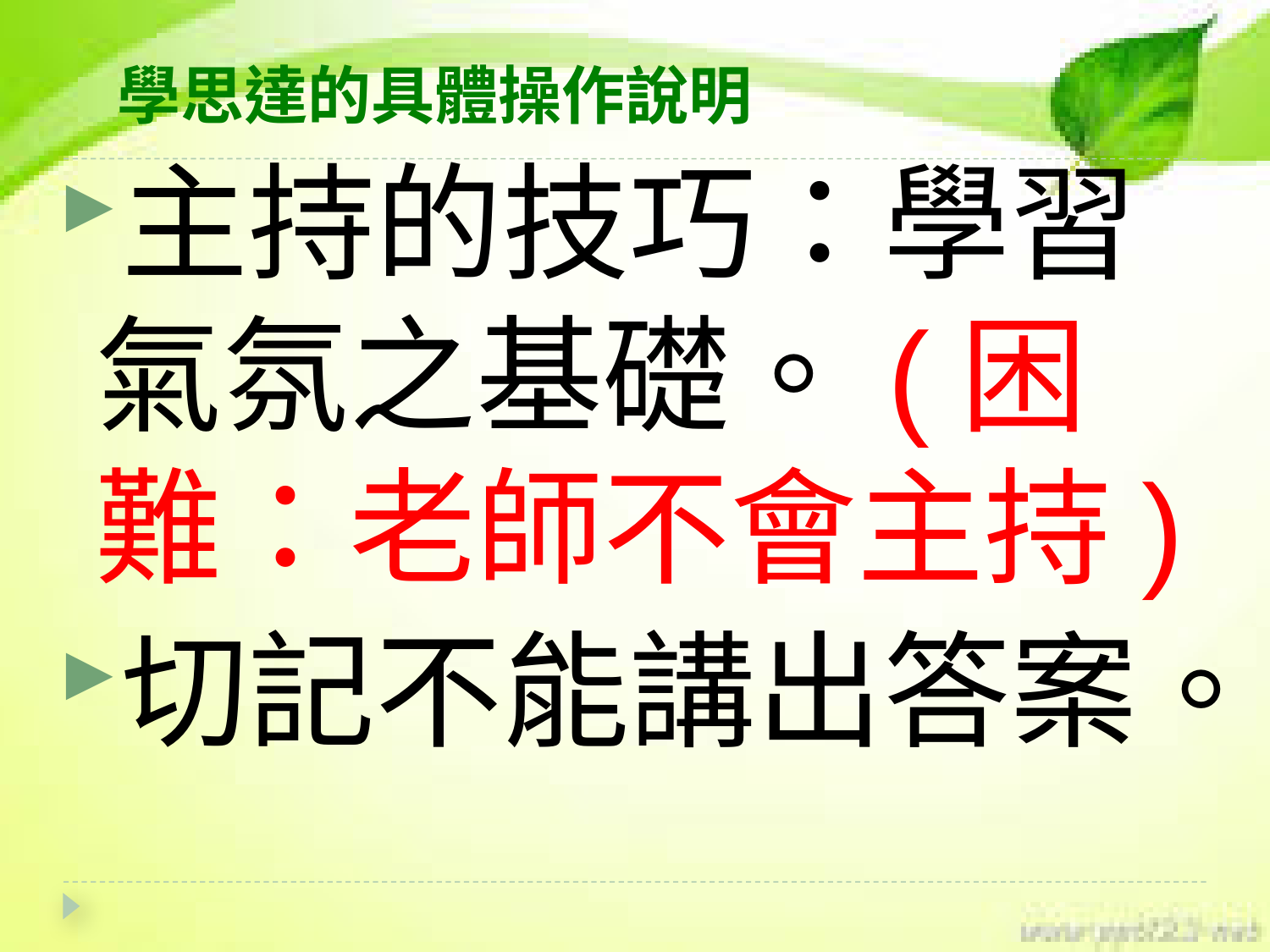

# 學思達的具體操作說明
主持的技巧：學習氣氛之基礎。(困難：老師不會主持)
切記不能講出答案。